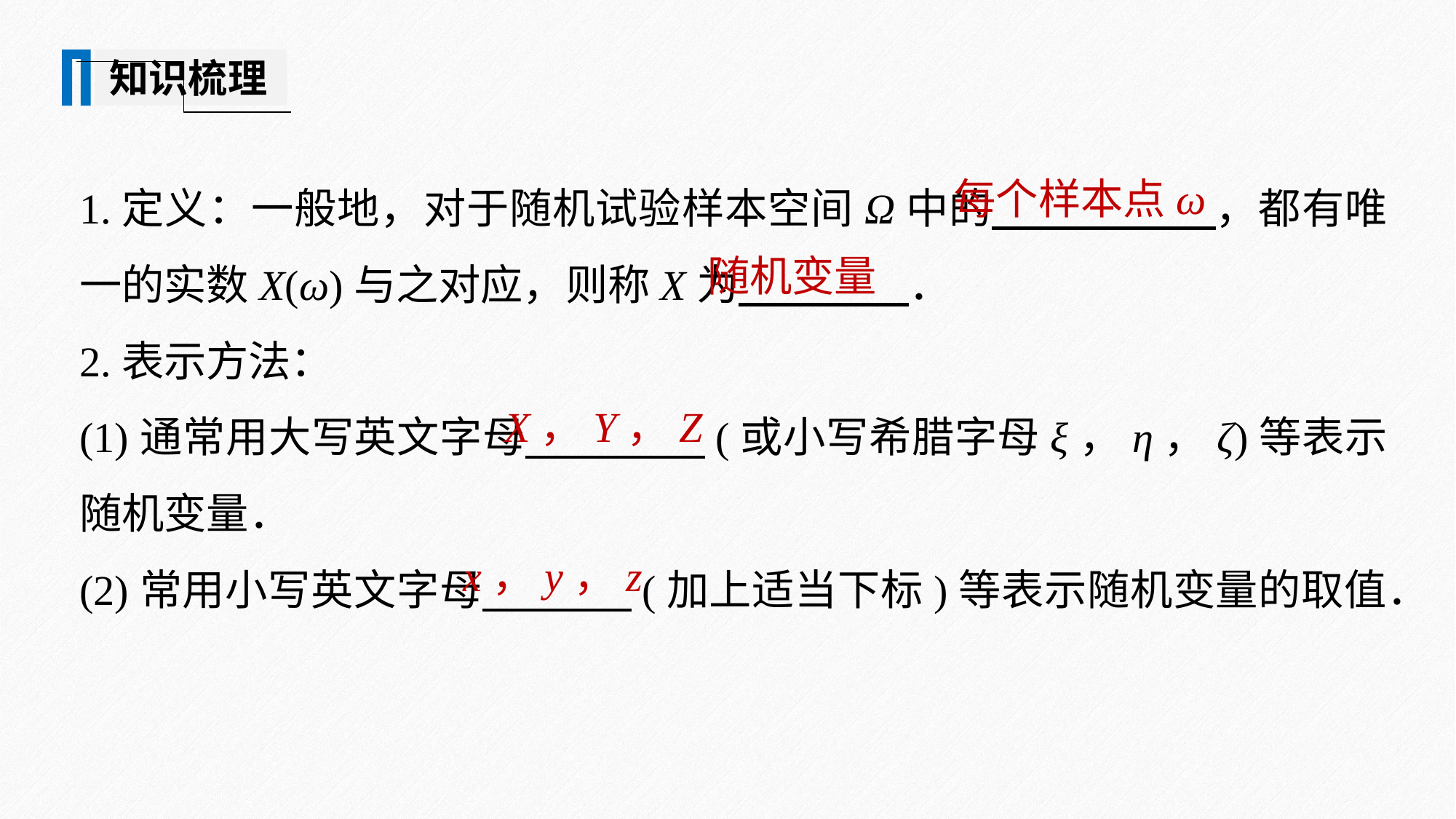

知识梳理

1.定义：一般地，对于随机试验样本空间Ω中的                      ，都有唯一的实数X(ω)与之对应，则称X为                  ．
2.表示方法：
(1)通常用大写英文字母                  (或小写希腊字母ξ，η，ζ)等表示随机变量．
(2)常用小写英文字母               (加上适当下标)等表示随机变量的取值．
每个样本点ω
随机变量
X，Y，Z
x，y，z